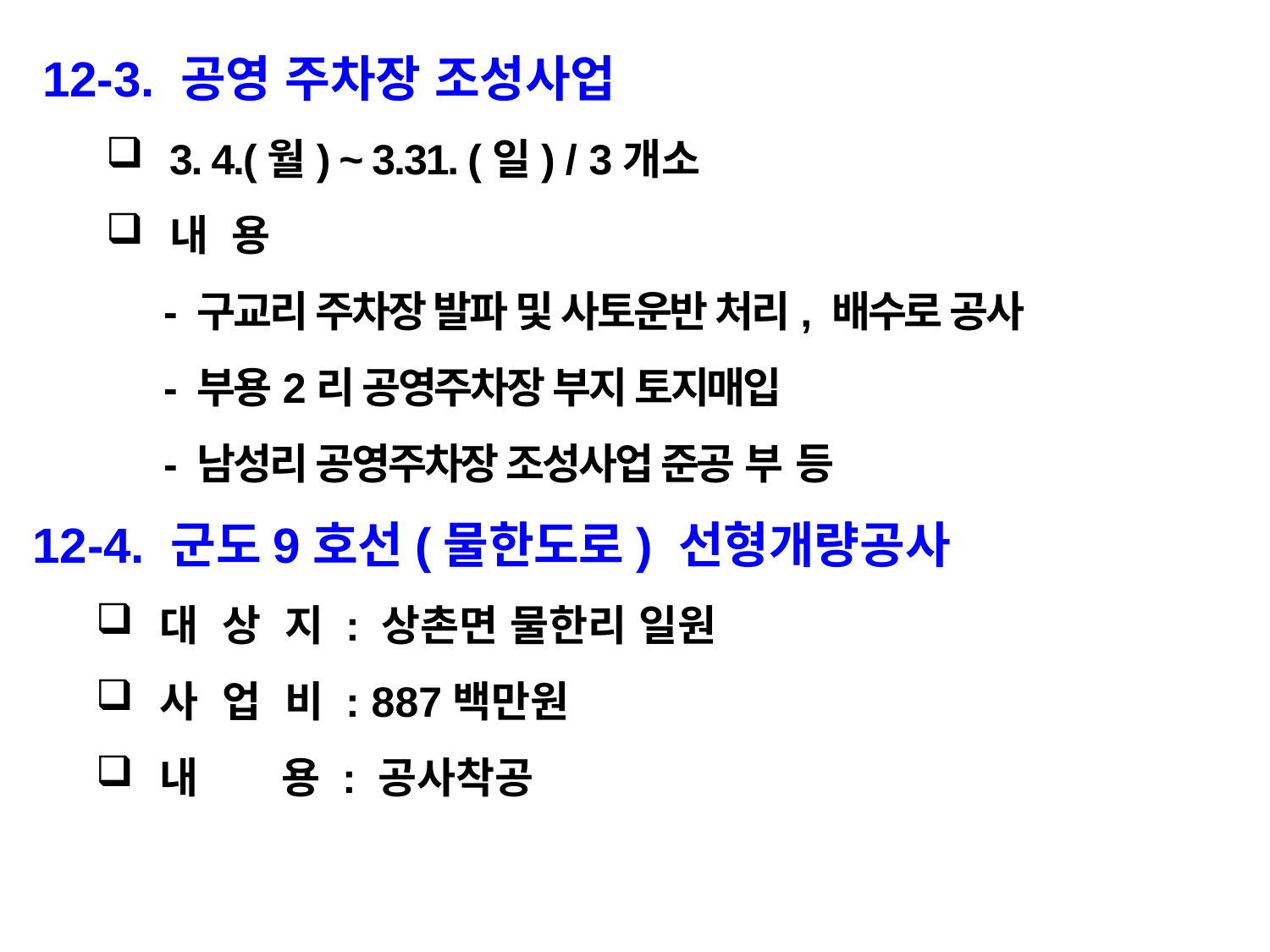

12-3. 공영 주차장 조성사업
3. 4.(월) ~ 3.31. (일) / 3개소
내  용
      - 구교리 주차장 발파 및 사토운반 처리, 배수로 공사
      - 부용2리 공영주차장 부지 토지매입
      - 남성리 공영주차장 조성사업 준공 부 등
12-4. 군도9호선(물한도로) 선형개량공사
대  상  지 : 상촌면 물한리 일원
사  업  비 : 887백만원
내       용 : 공사착공